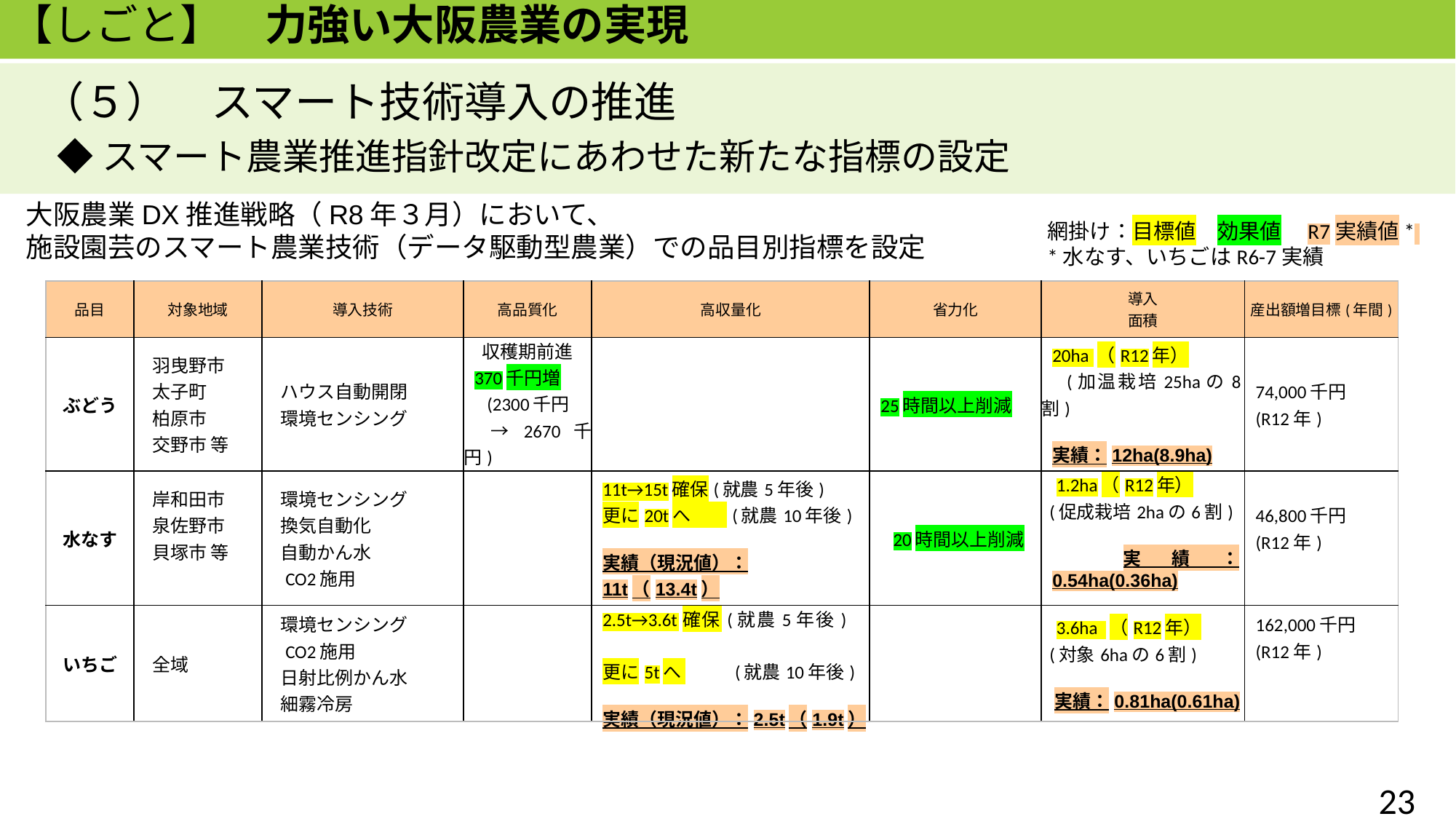

【しごと】　力強い大阪農業の実現

（５）　スマート技術導入の推進
◆スマート農業推進指針改定にあわせた新たな指標の設定
大阪農業DX推進戦略（R8年３月）において、
施設園芸のスマート農業技術（データ駆動型農業）での品目別指標を設定
網掛け：目標値　効果値　R7実績値*
*水なす、いちごはR6-7実績

| 品目 | 対象地域 | 導入技術 | 高品質化 | 高収量化 | 省力化 | 導入 面積 | 産出額増目標(年間) |
| --- | --- | --- | --- | --- | --- | --- | --- |
| ぶどう | 羽曳野市 　太子町 　柏原市 　交野市 等 | ハウス自動開閉 　環境センシング | 収穫期前進 370千円増 　(2300千円 　→2670千円) |  | 25時間以上削減 | 20ha （R12年） 　(加温栽培25haの8割) 実績：12ha(8.9ha) | 74,000千円 (R12年) |
| 水なす | 岸和田市 　泉佐野市 　貝塚市 等 | 環境センシング 　換気自動化 　自動かん水 　CO2施用 |  | 11t→15t確保(就農5年後) 更に20tへ　　(就農10年後) 実績（現況値）：11t（13.4t） | 20時間以上削減 | 1.2ha（R12年） (促成栽培2haの6割) 実績：0.54ha(0.36ha) | 46,800千円 (R12年) |
| いちご | 全域 | 環境センシング 　CO2施用 　日射比例かん水 　細霧冷房 |  | 2.5t→3.6t確保(就農5年後)　　 更に5tへ 　 　(就農10年後) 実績（現況値）：2.5t（1.9t） |  | 3.6ha （R12年） (対象6haの6割) 実績：0.81ha(0.61ha) | 162,000千円 (R12年) |
23